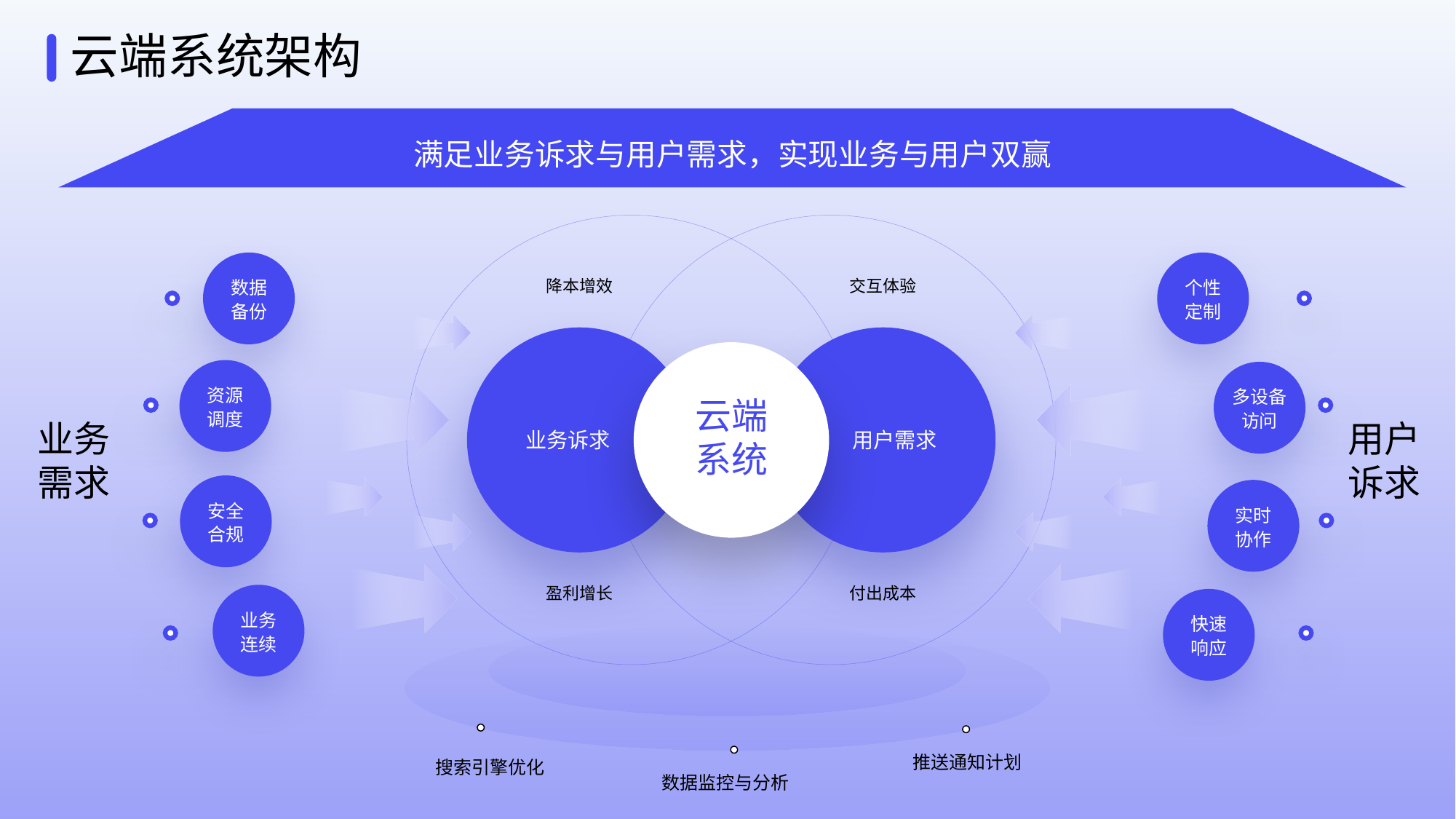

云端系统架构

满足业务诉求与用户需求，实现业务与用户双赢

数据
备份
个性
定制
降本增效
交互体验

云端系统

资源
调度
多设备
访问

业务
需求
用户
诉求
业务诉求
用户需求

安全
合规
实时
协作

盈利增长
付出成本

业务
连续
快速
响应

推送通知计划

搜索引擎优化
数据监控与分析